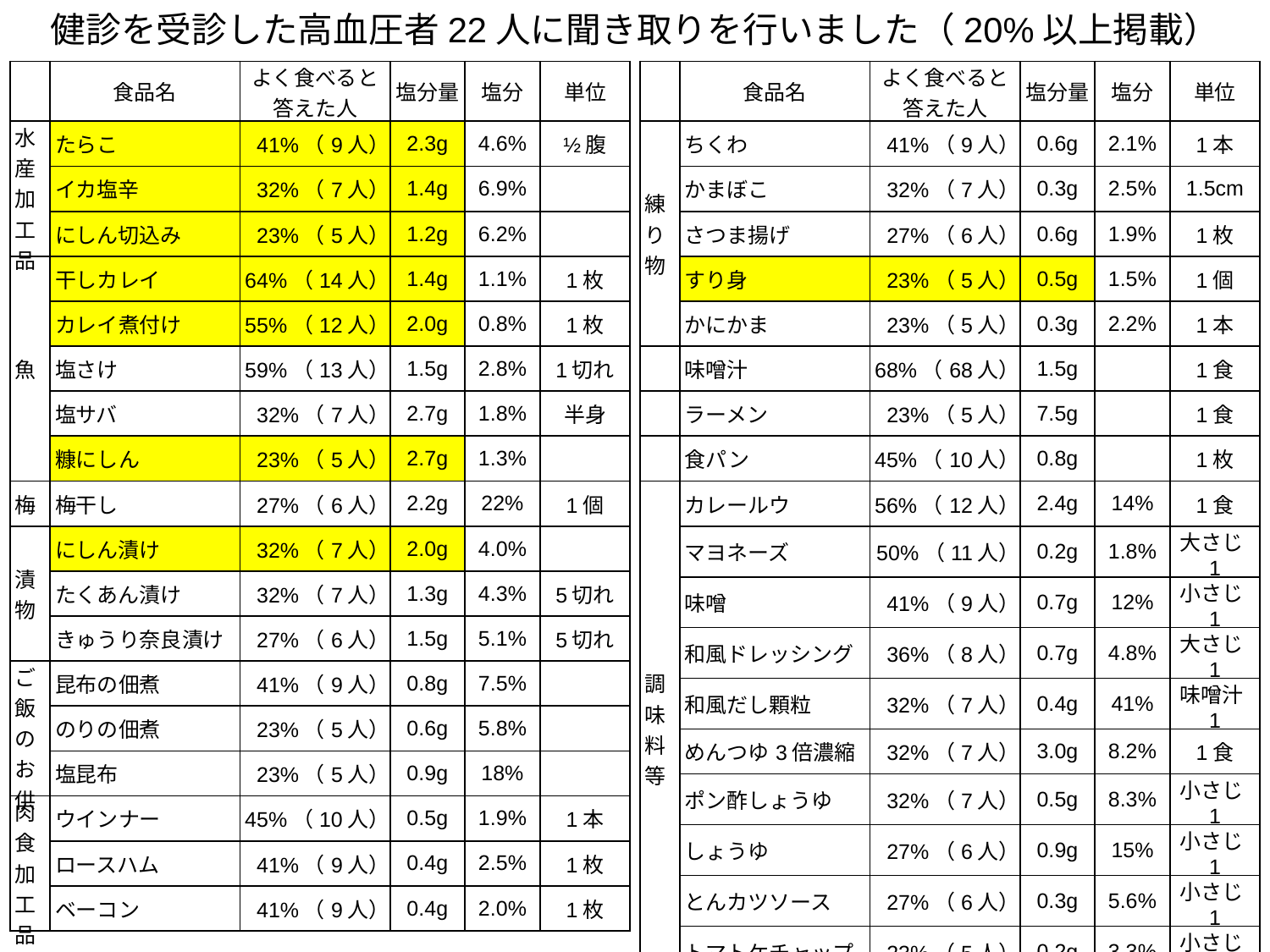

健診を受診した高血圧者22人に聞き取りを行いました（20%以上掲載）
|  | 食品名 | よく食べると答えた人 | 塩分量 | 塩分 | 単位 |
| --- | --- | --- | --- | --- | --- |
| 水産加工品 | たらこ | 41%（9人） | 2.3g | 4.6% | ½腹 |
|  | イカ塩辛 | 32%（7人） | 1.4g | 6.9% |  |
|  | にしん切込み | 23%（5人） | 1.2g | 6.2% |  |
| 魚 | 干しカレイ | 64%（14人） | 1.4g | 1.1% | 1枚 |
|  | カレイ煮付け | 55%（12人） | 2.0g | 0.8% | 1枚 |
|  | 塩さけ | 59%（13人） | 1.5g | 2.8% | 1切れ |
|  | 塩サバ | 32%（7人） | 2.7g | 1.8% | 半身 |
|  | 糠にしん | 23%（5人） | 2.7g | 1.3% |  |
| 梅 | 梅干し | 27%（6人） | 2.2g | 22% | 1個 |
| 漬物 | にしん漬け | 32%（7人） | 2.0g | 4.0% |  |
|  | たくあん漬け | 32%（7人） | 1.3g | 4.3% | 5切れ |
|  | きゅうり奈良漬け | 27%（6人） | 1.5g | 5.1% | 5切れ |
| ご飯のお供 | 昆布の佃煮 | 41%（9人） | 0.8g | 7.5% |  |
|  | のりの佃煮 | 23%（5人） | 0.6g | 5.8% |  |
|  | 塩昆布 | 23%（5人） | 0.9g | 18% |  |
| 肉食加工品 | ウインナー | 45%（10人） | 0.5g | 1.9% | 1本 |
|  | ロースハム | 41%（9人） | 0.4g | 2.5% | 1枚 |
|  | ベーコン | 41%（9人） | 0.4g | 2.0% | 1枚 |
|  | 食品名 | よく食べると答えた人 | 塩分量 | 塩分 | 単位 |
| --- | --- | --- | --- | --- | --- |
| 練り物 | ちくわ | 41%（9人） | 0.6g | 2.1% | 1本 |
|  | かまぼこ | 32%（7人） | 0.3g | 2.5% | 1.5cm |
|  | さつま揚げ | 27%（6人） | 0.6g | 1.9% | 1枚 |
|  | すり身 | 23%（5人） | 0.5g | 1.5% | 1個 |
|  | かにかま | 23%（5人） | 0.3g | 2.2% | 1本 |
|  | 味噌汁 | 68%（68人） | 1.5g |  | 1食 |
|  | ラーメン | 23%（5人） | 7.5g |  | 1食 |
|  | 食パン | 45%（10人） | 0.8g |  | 1枚 |
| 調味料等 | カレールウ | 56%（12人） | 2.4g | 14% | 1食 |
|  | マヨネーズ | 50%（11人） | 0.2g | 1.8% | 大さじ1 |
|  | 味噌 | 41%（9人） | 0.7g | 12% | 小さじ1 |
|  | 和風ドレッシング | 36%（8人） | 0.7g | 4.8% | 大さじ1 |
|  | 和風だし顆粒 | 32%（7人） | 0.4g | 41% | 味噌汁1 |
|  | めんつゆ3倍濃縮 | 32%（7人） | 3.0g | 8.2% | 1食 |
|  | ポン酢しょうゆ | 32%（7人） | 0.5g | 8.3% | 小さじ1 |
|  | しょうゆ | 27%（6人） | 0.9g | 15% | 小さじ1 |
|  | とんカツソース | 27%（6人） | 0.3g | 5.6% | 小さじ1 |
|  | トマトケチャップ | 23%（5人） | 0.2g | 3.3% | 小さじ1 |